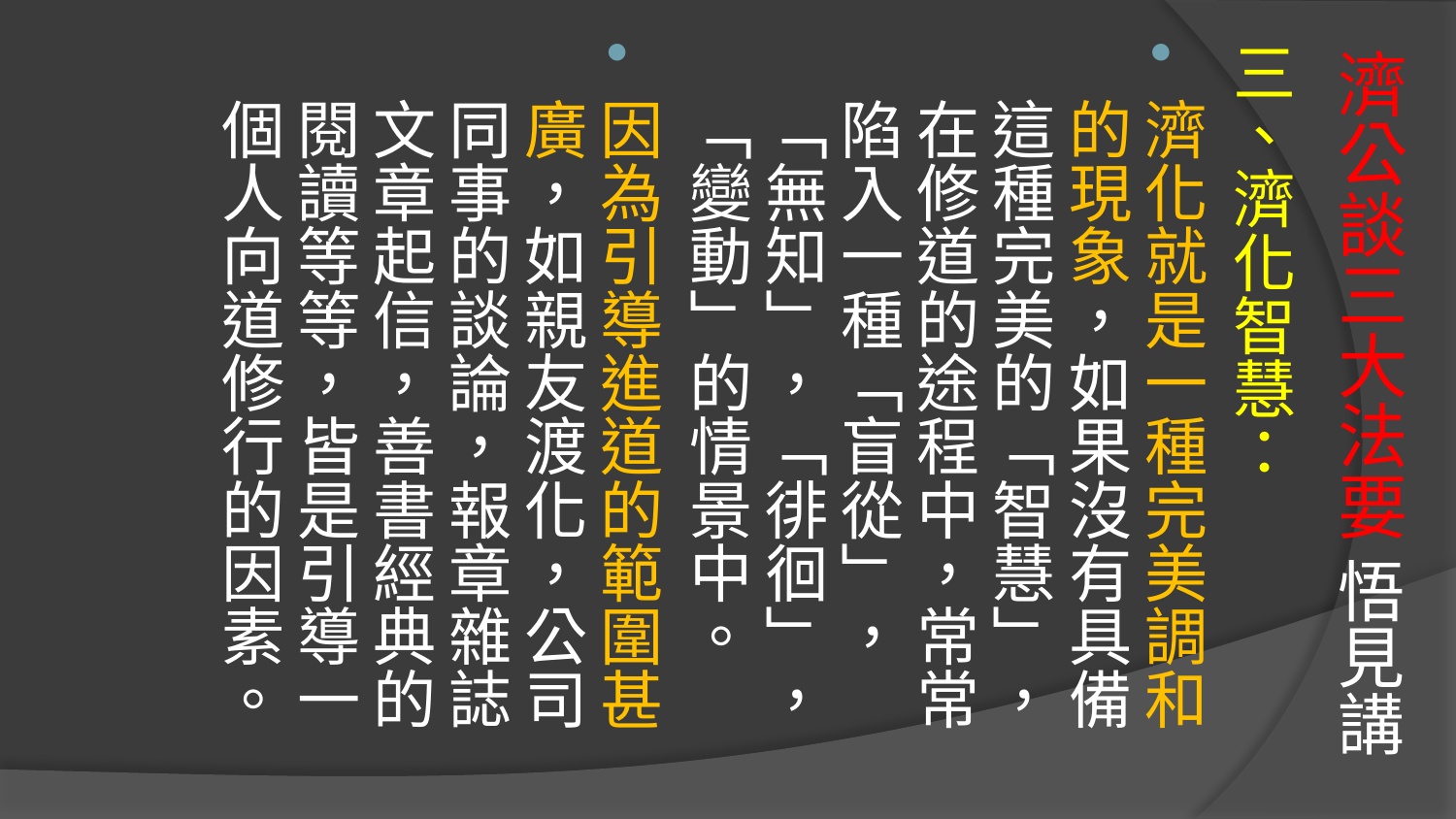

# 濟公談三大法要 悟見講
三、濟化智慧：
濟化就是一種完美調和的現象，如果沒有具備這種完美的「智慧」，在修道的途程中，常常陷入一種「盲從」，「無知」，「徘徊」，「變動」的情景中。
因為引導進道的範圍甚廣，如親友渡化，公司同事的談論，報章雜誌文章起信，善書經典的閱讀等等，皆是引導一個人向道修行的因素。